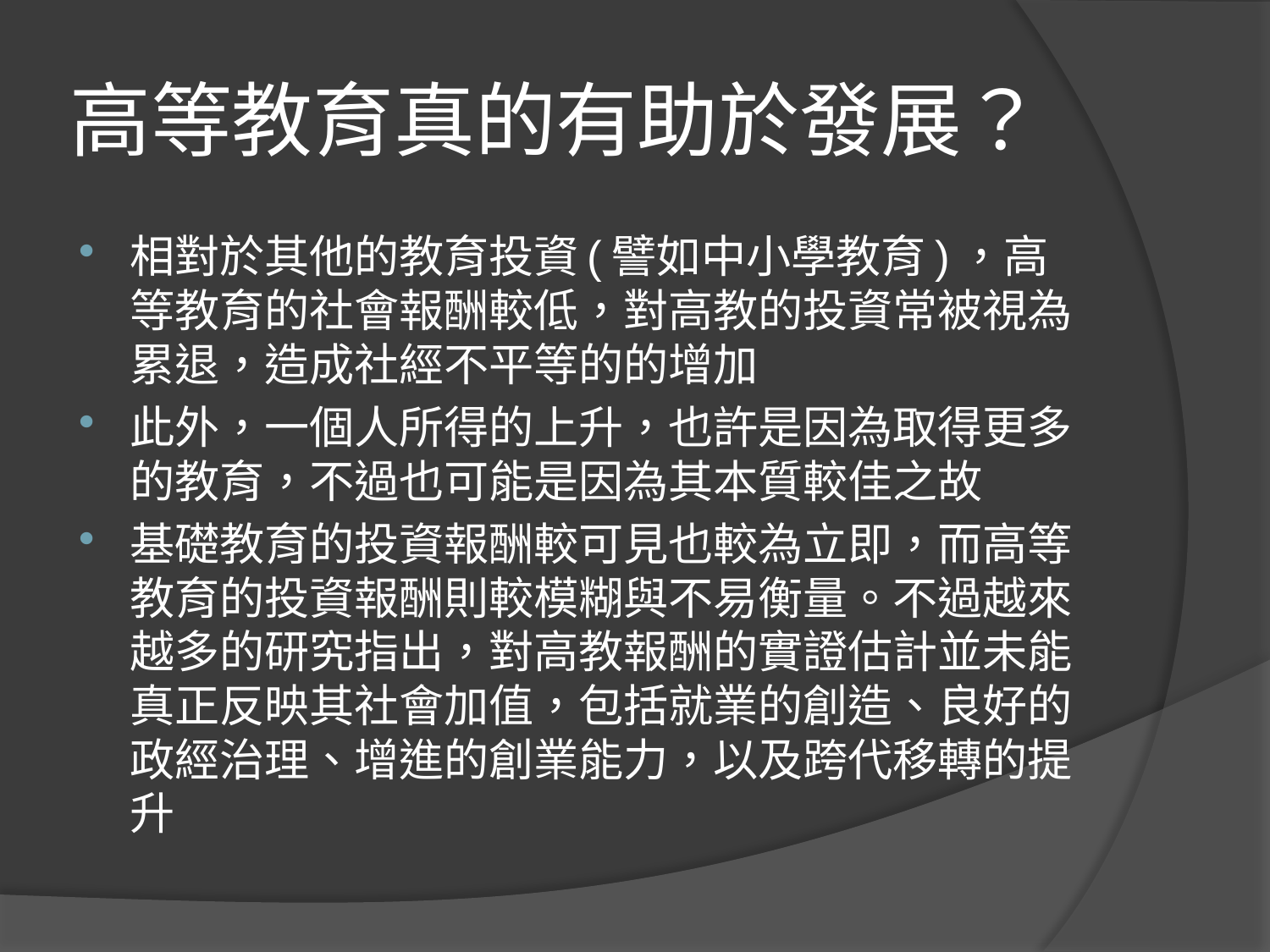

# 高等教育真的有助於發展？
相對於其他的教育投資(譬如中小學教育)，高等教育的社會報酬較低，對高教的投資常被視為累退，造成社經不平等的的增加
此外，一個人所得的上升，也許是因為取得更多的教育，不過也可能是因為其本質較佳之故
基礎教育的投資報酬較可見也較為立即，而高等教育的投資報酬則較模糊與不易衡量。不過越來越多的研究指出，對高教報酬的實證估計並未能真正反映其社會加值，包括就業的創造、良好的政經治理、增進的創業能力，以及跨代移轉的提升